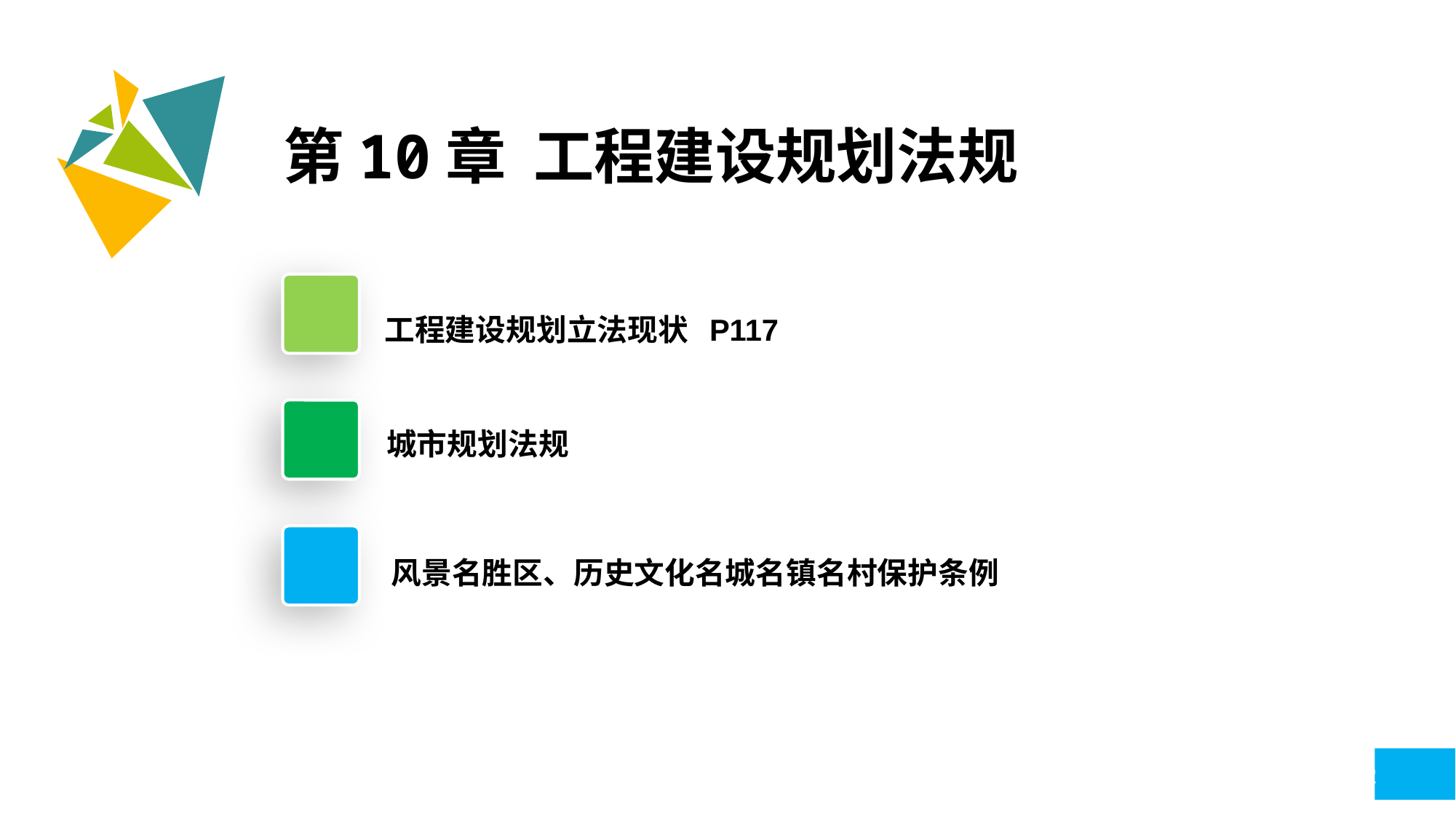

第10章  工程建设规划法规
工程建设规划立法现状  P117

城市规划法规
风景名胜区、历史文化名城名镇名村保护条例